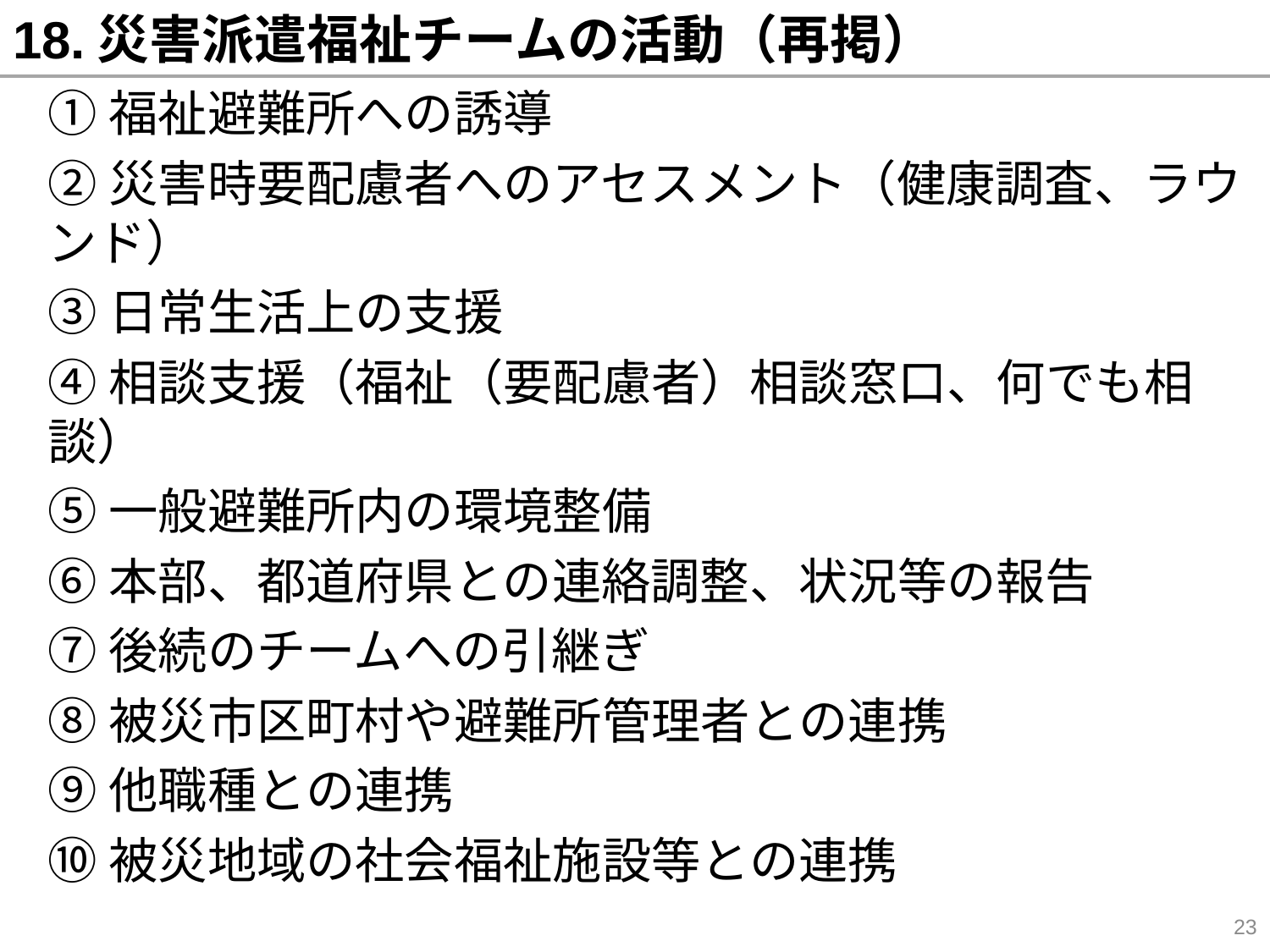

# 18.災害派遣福祉チームの活動（再掲）
①福祉避難所への誘導
②災害時要配慮者へのアセスメント（健康調査、ラウンド）
③日常生活上の支援
④相談支援（福祉（要配慮者）相談窓口、何でも相談）
⑤一般避難所内の環境整備
⑥本部、都道府県との連絡調整、状況等の報告
⑦後続のチームへの引継ぎ
⑧被災市区町村や避難所管理者との連携
⑨他職種との連携
⑩被災地域の社会福祉施設等との連携

（災害時の福祉支援体制の整備に向けたガイドライン　4.(2)）
23